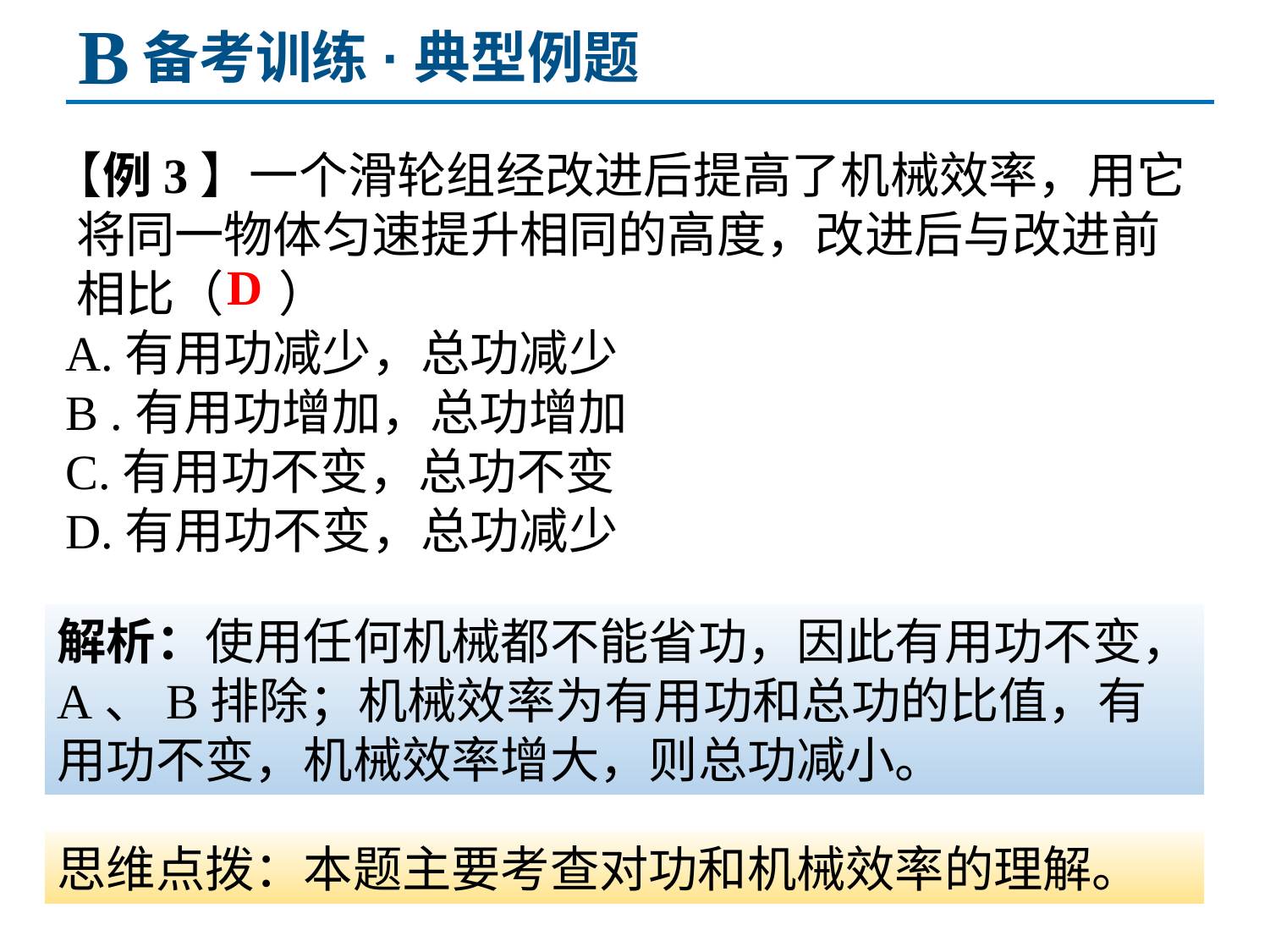

B
备考训练·典型例题
【例3】一个滑轮组经改进后提高了机械效率，用它
 将同一物体匀速提升相同的高度，改进后与改进前
 相比（     ）
 A.有用功减少，总功减少
 B .有用功增加，总功增加
 C.有用功不变，总功不变
 D.有用功不变，总功减少
D
解析：使用任何机械都不能省功，因此有用功不变，A、B排除；机械效率为有用功和总功的比值，有用功不变，机械效率增大，则总功减小。
思维点拨：本题主要考查对功和机械效率的理解。